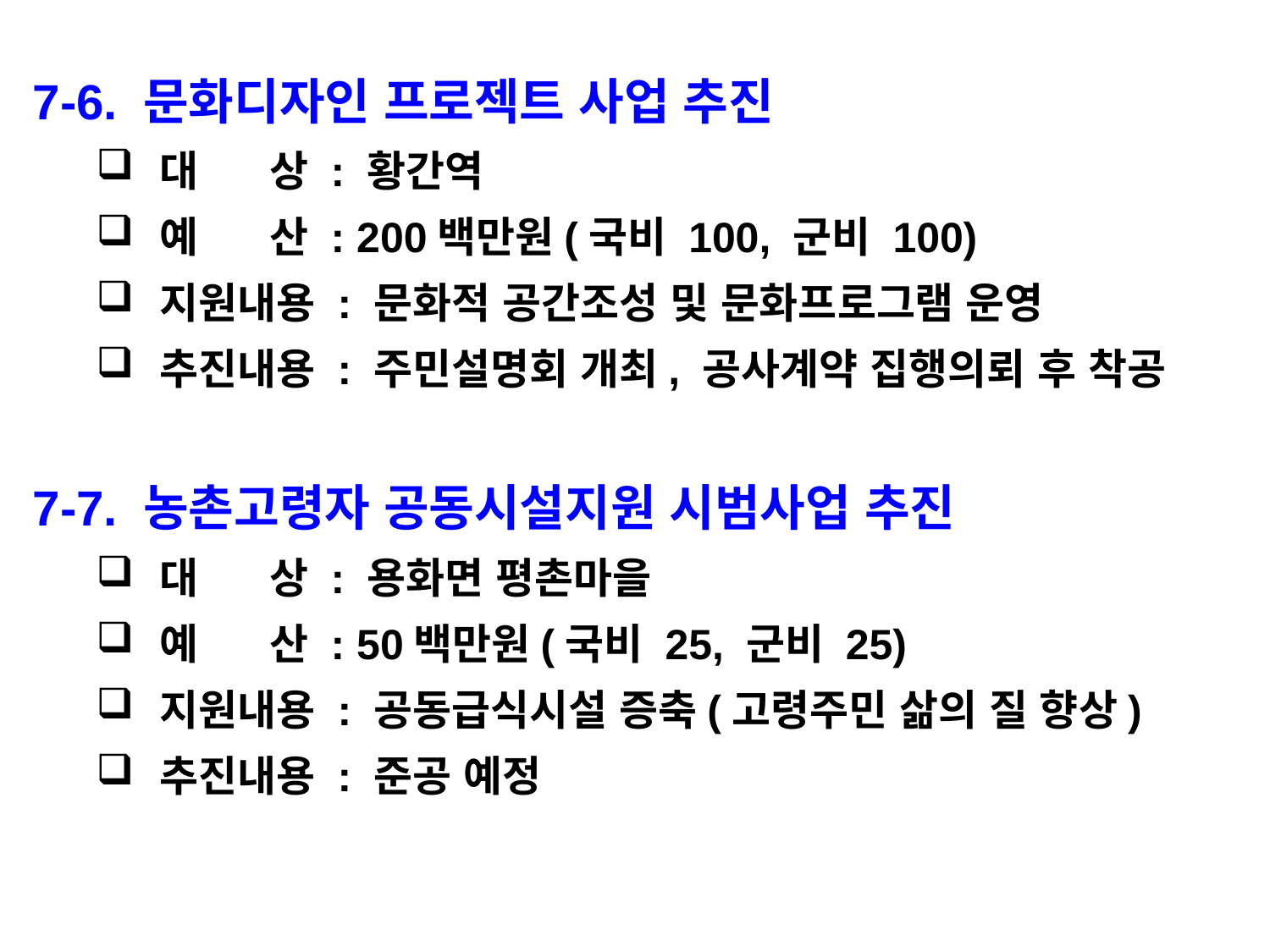

7-6. 문화디자인 프로젝트 사업 추진
대      상 : 황간역
예      산 : 200백만원(국비 100, 군비 100)
지원내용 : 문화적 공간조성 및 문화프로그램 운영
추진내용 : 주민설명회 개최, 공사계약 집행의뢰 후 착공

7-7. 농촌고령자 공동시설지원 시범사업 추진
대      상 : 용화면 평촌마을
예      산 : 50백만원(국비 25, 군비 25)
지원내용 : 공동급식시설 증축(고령주민 삶의 질 향상)
추진내용 : 준공 예정